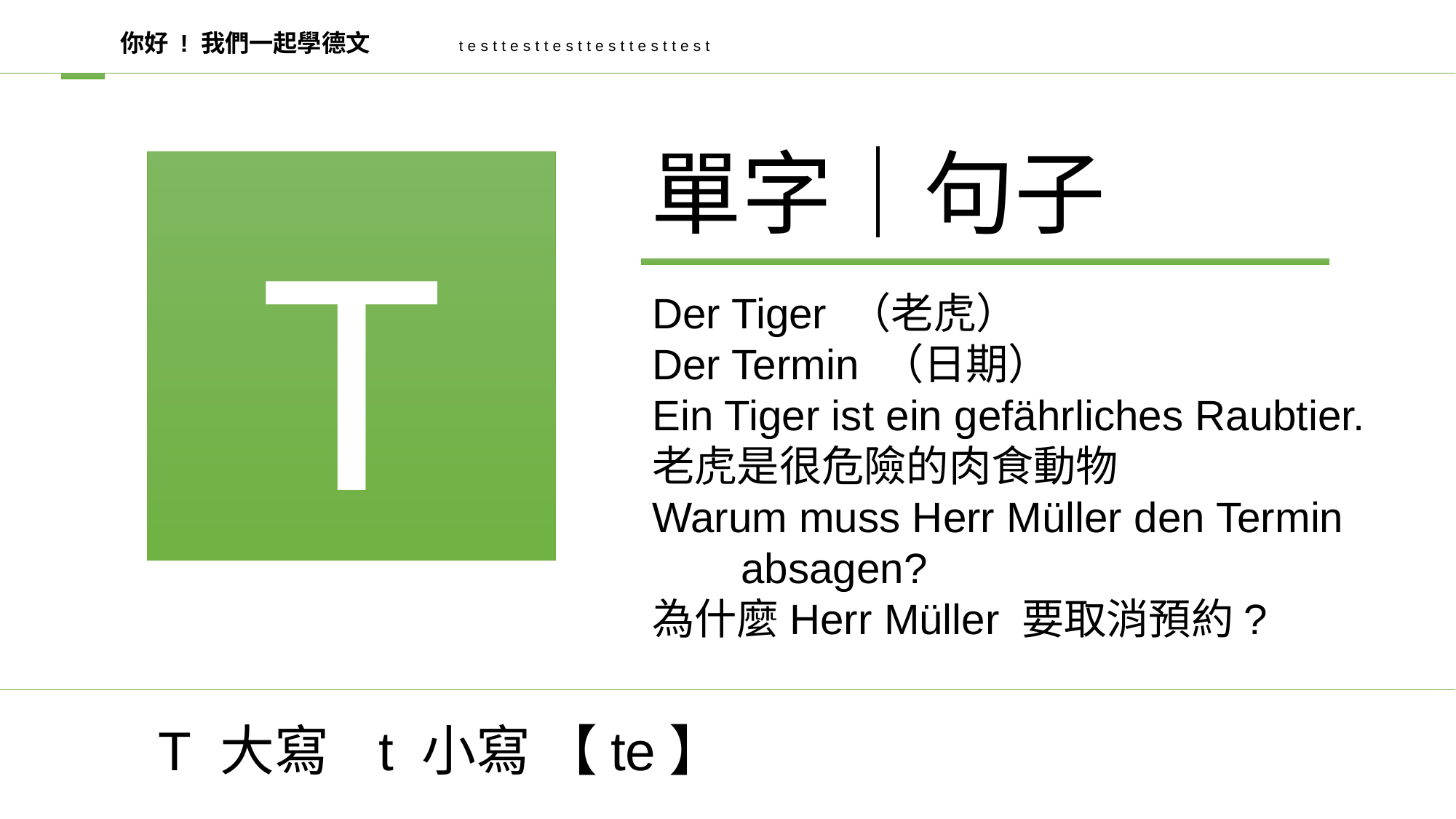

你好 ! 我們一起學德文
testtesttesttesttesttest

單字│句子

T

Der Tiger （老虎）
Der Termin （日期）
Ein Tiger ist ein gefährliches Raubtier.
老虎是很危險的肉食動物
Warum muss Herr Müller den Termin absagen?
為什麼Herr Müller 要取消預約?

T 大寫   t 小寫 【te】